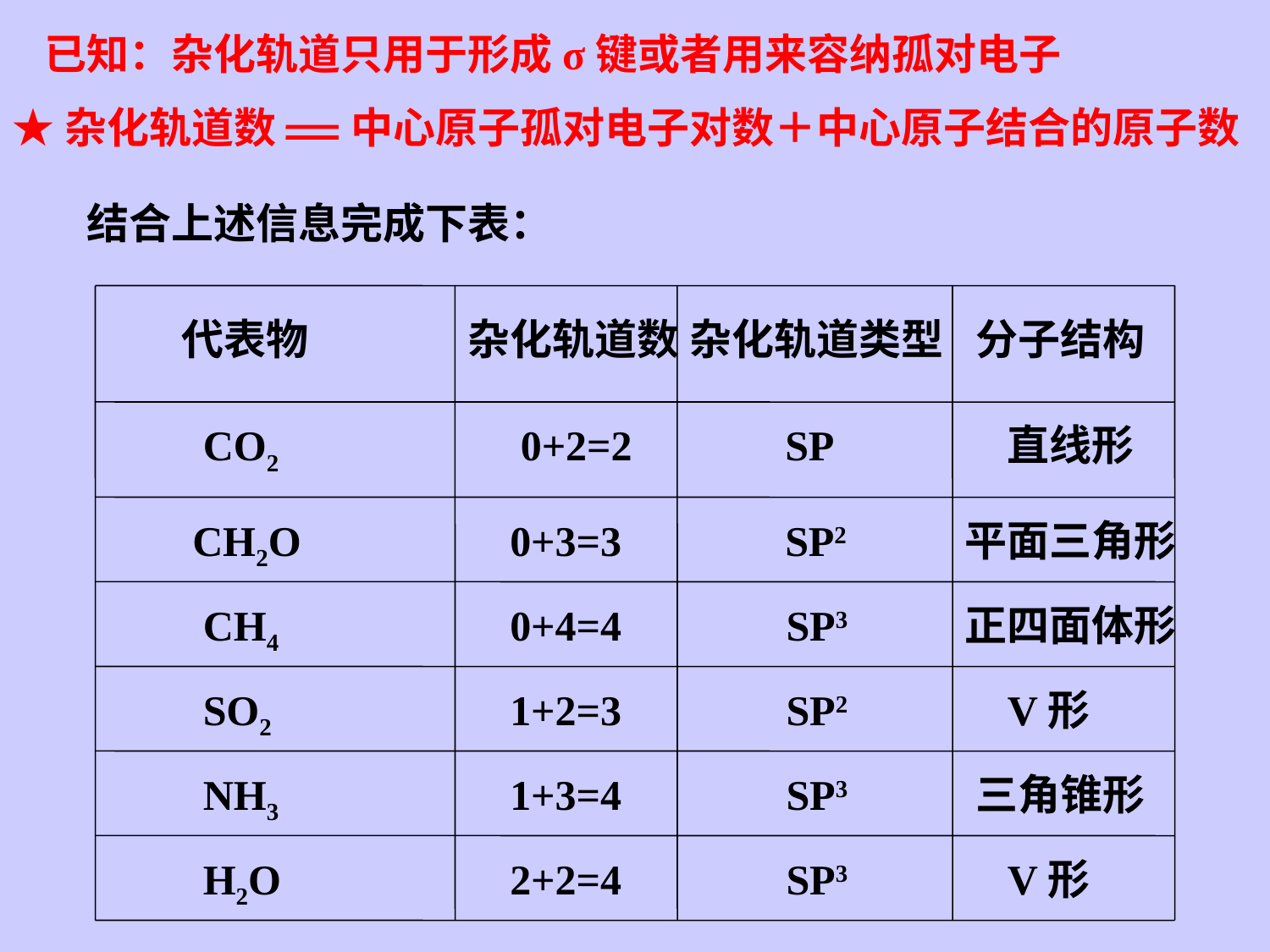

已知：杂化轨道只用于形成σ键或者用来容纳孤对电子
★杂化轨道数

中心原子孤对电子对数＋中心原子结合的原子数
结合上述信息完成下表：

代表物
杂化轨道数
杂化轨道类型
分子结构

CO2

CH2O

CH4

SO2

NH3

H2O

0+2=2
SP
直线形
0+3=3
SP2
平面三角形
0+4=4
SP3
正四面体形
1+2=3
SP2
V形
1+3=4
SP3
三角锥形
2+2=4
SP3
V形